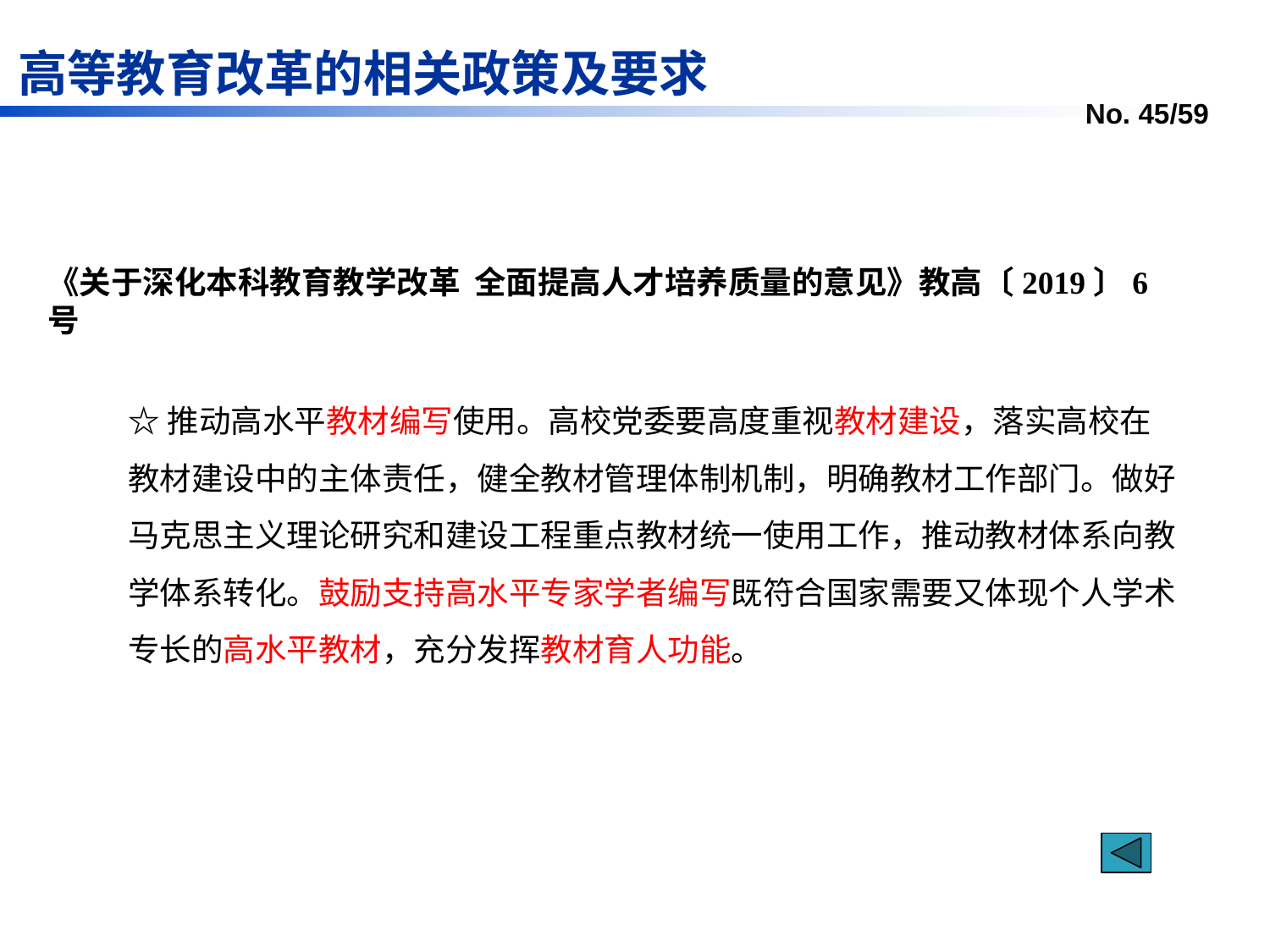

高等教育改革的相关政策及要求
《关于深化本科教育教学改革  全面提高人才培养质量的意见》教高〔2019〕6号
☆推动高水平教材编写使用。高校党委要高度重视教材建设，落实高校在教材建设中的主体责任，健全教材管理体制机制，明确教材工作部门。做好马克思主义理论研究和建设工程重点教材统一使用工作，推动教材体系向教学体系转化。鼓励支持高水平专家学者编写既符合国家需要又体现个人学术专长的高水平教材，充分发挥教材育人功能。